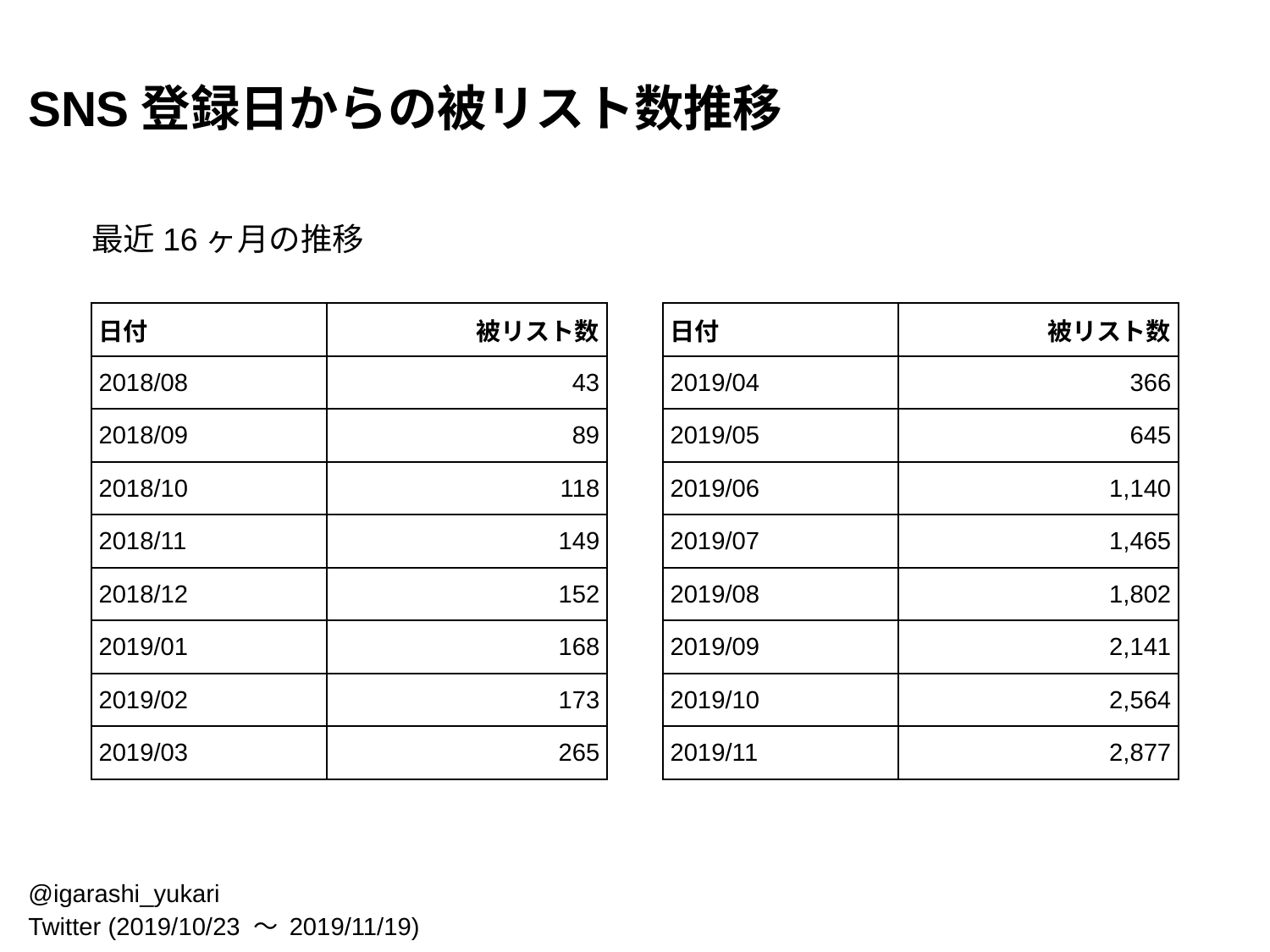

SNS登録日からの被リスト数推移
最近16ヶ月の推移
| 日付 | 被リスト数 |
| --- | --- |
| 2018/08 | 43 |
| 2018/09 | 89 |
| 2018/10 | 118 |
| 2018/11 | 149 |
| 2018/12 | 152 |
| 2019/01 | 168 |
| 2019/02 | 173 |
| 2019/03 | 265 |
| 日付 | 被リスト数 |
| --- | --- |
| 2019/04 | 366 |
| 2019/05 | 645 |
| 2019/06 | 1,140 |
| 2019/07 | 1,465 |
| 2019/08 | 1,802 |
| 2019/09 | 2,141 |
| 2019/10 | 2,564 |
| 2019/11 | 2,877 |
@igarashi_yukari
Twitter (2019/10/23 〜 2019/11/19)